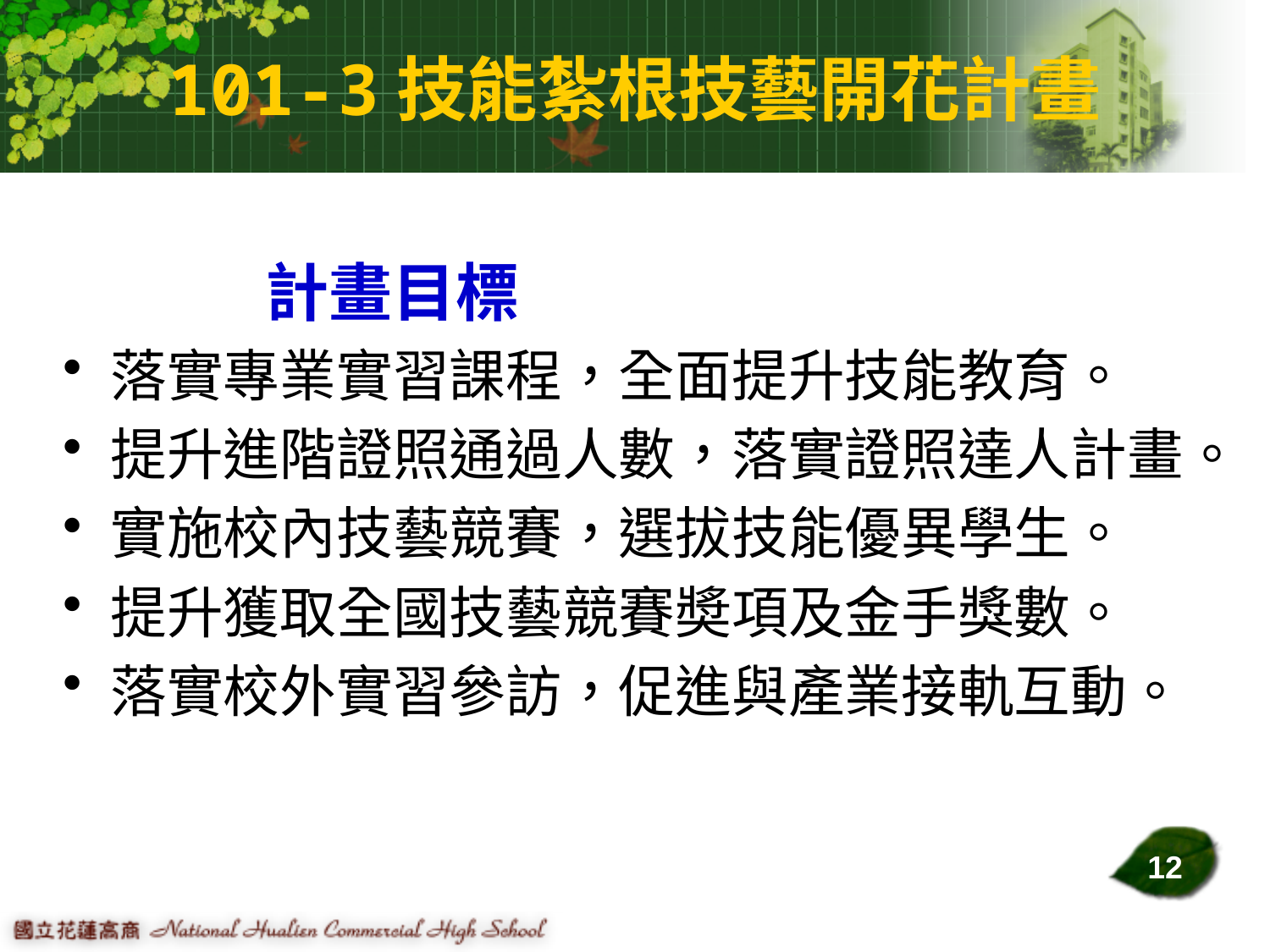

# 101-3技能紮根技藝開花計畫
             計畫目標
落實專業實習課程，全面提升技能教育。
提升進階證照通過人數，落實證照達人計畫。
實施校內技藝競賽，選拔技能優異學生。
提升獲取全國技藝競賽奬項及金手獎數。
落實校外實習參訪，促進與產業接軌互動。